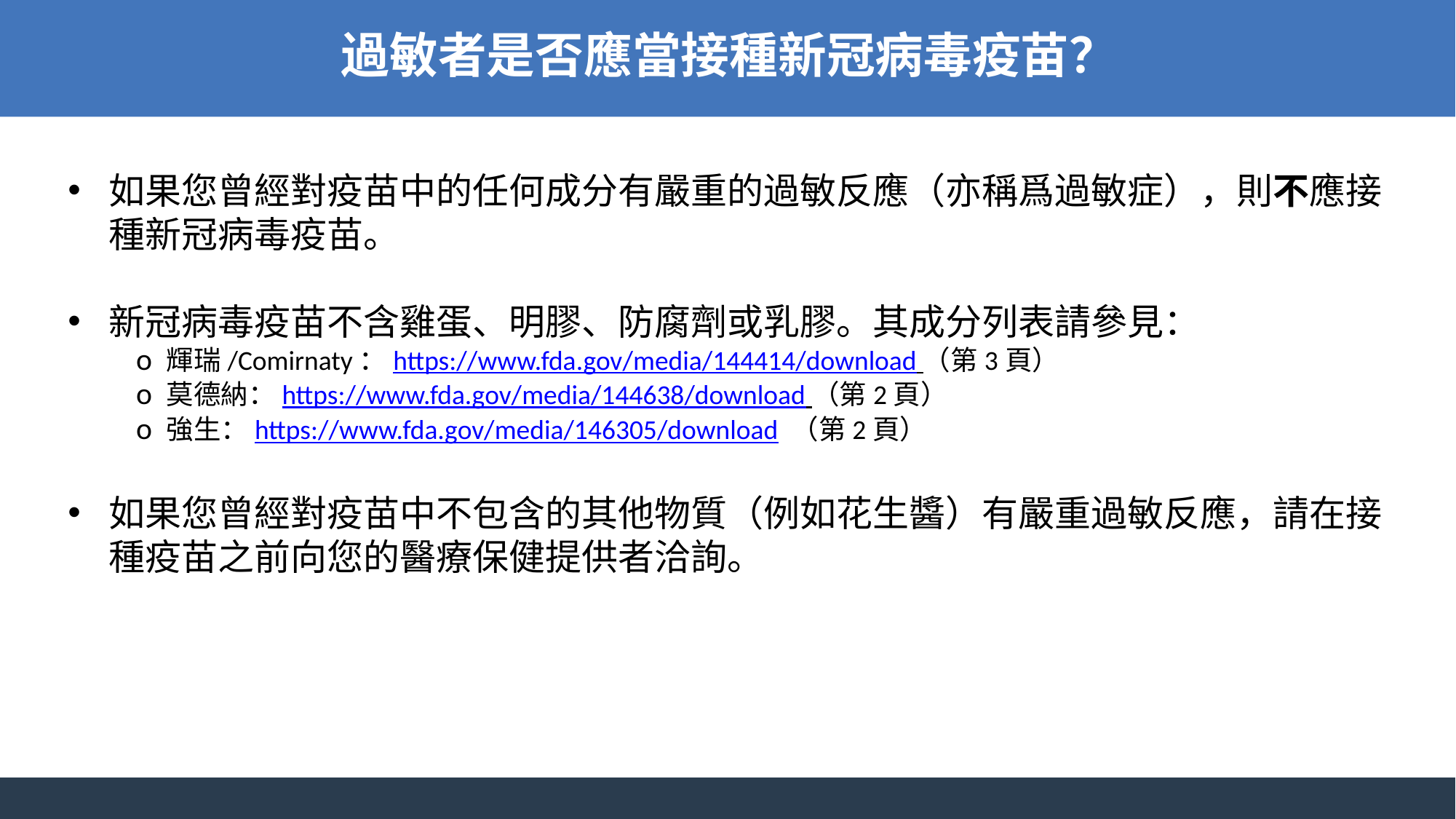

過敏者是否應當接種新冠病毒疫苗？
如果您曾經對疫苗中的任何成分有嚴重的過敏反應（亦稱爲過敏症），則不應接種新冠病毒疫苗。

新冠病毒疫苗不含雞蛋、明膠、防腐劑或乳膠。其成分列表請參見：
o 輝瑞/Comirnaty：https://www.fda.gov/media/144414/download （第3頁）
o 莫德納：https://www.fda.gov/media/144638/download （第2頁）
o 強生：https://www.fda.gov/media/146305/download （第2頁）

如果您曾經對疫苗中不包含的其他物質（例如花生醬）有嚴重過敏反應，請在接種疫苗之前向您的醫療保健提供者洽詢。